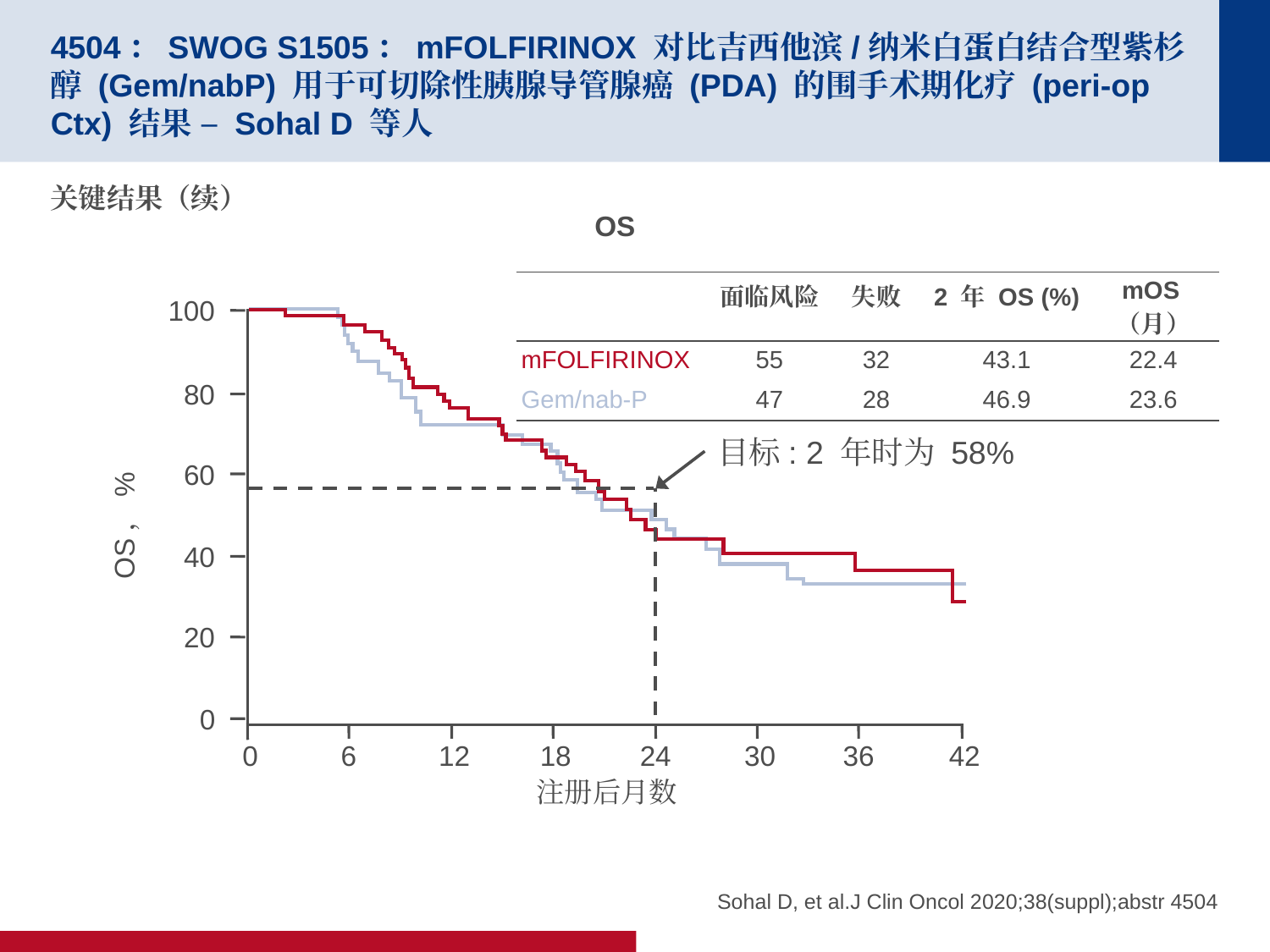

# 4504：SWOG S1505：mFOLFIRINOX 对比吉西他滨/纳米白蛋白结合型紫杉醇 (Gem/nabP) 用于可切除性胰腺导管腺癌 (PDA) 的围手术期化疗 (peri-op Ctx) 结果 – Sohal D 等人
关键结果（续）
OS
|  | 面临风险 | 失败 | 2 年 OS (%) | mOS（月） |
| --- | --- | --- | --- | --- |
| mFOLFIRINOX | 55 | 32 | 43.1 | 22.4 |
| Gem/nab-P | 47 | 28 | 46.9 | 23.6 |
100

80

目标: 2 年时为 58%
60

OS，%
40

20

0

0
6
12
18
24
30
36
42
注册后月数
Sohal D, et al.J Clin Oncol 2020;38(suppl);abstr 4504